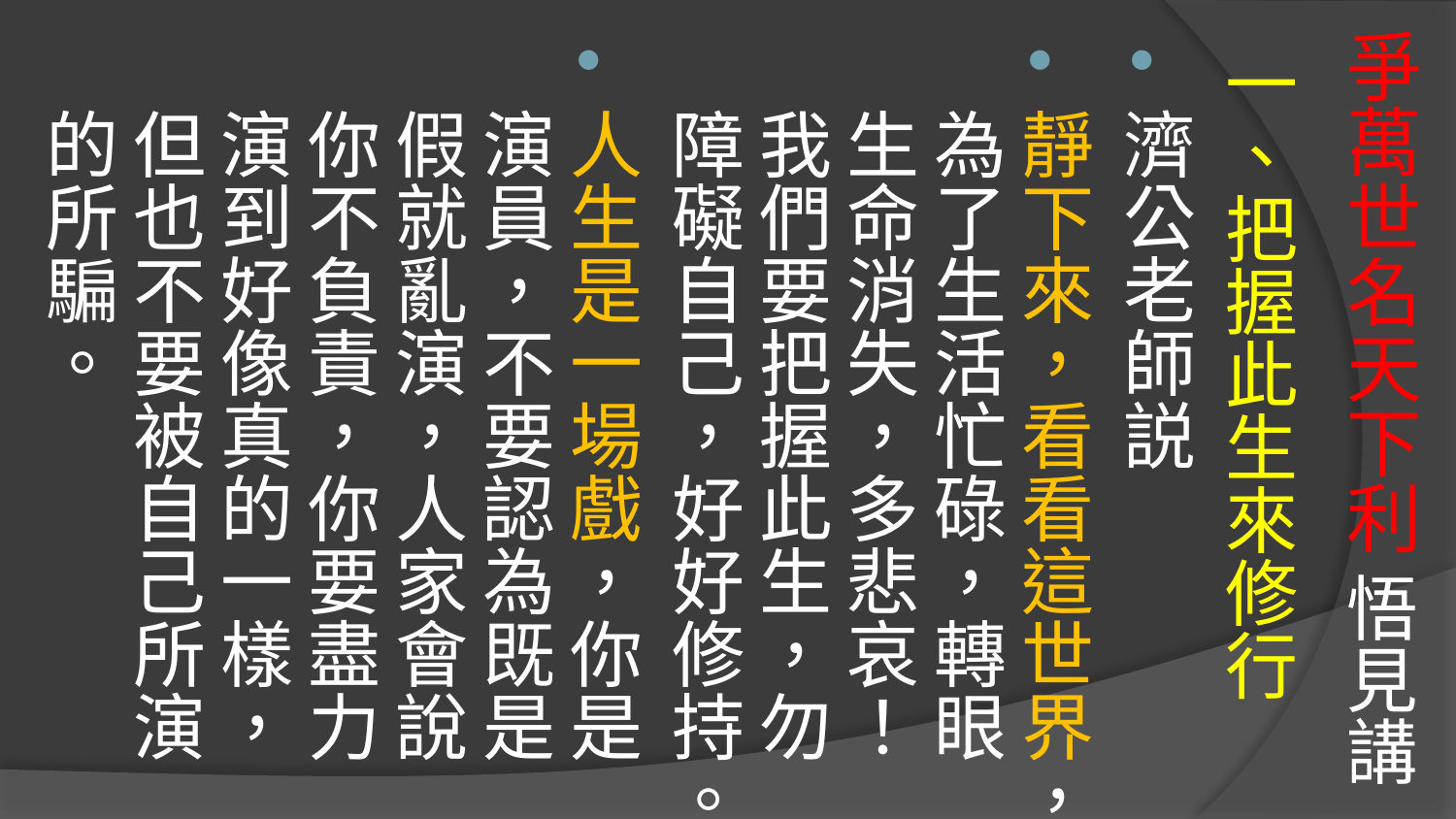

# 爭萬世名天下利 悟見講
一、把握此生來修行
濟公老師説
靜下來，看看這世界，為了生活忙碌，轉眼生命消失，多悲哀！我們要把握此生，勿障礙自己，好好修持。
人生是一場戲，你是演員，不要認為既是假就亂演，人家會說你不負責，你要盡力演到好像真的一樣，但也不要被自己所演的所騙。